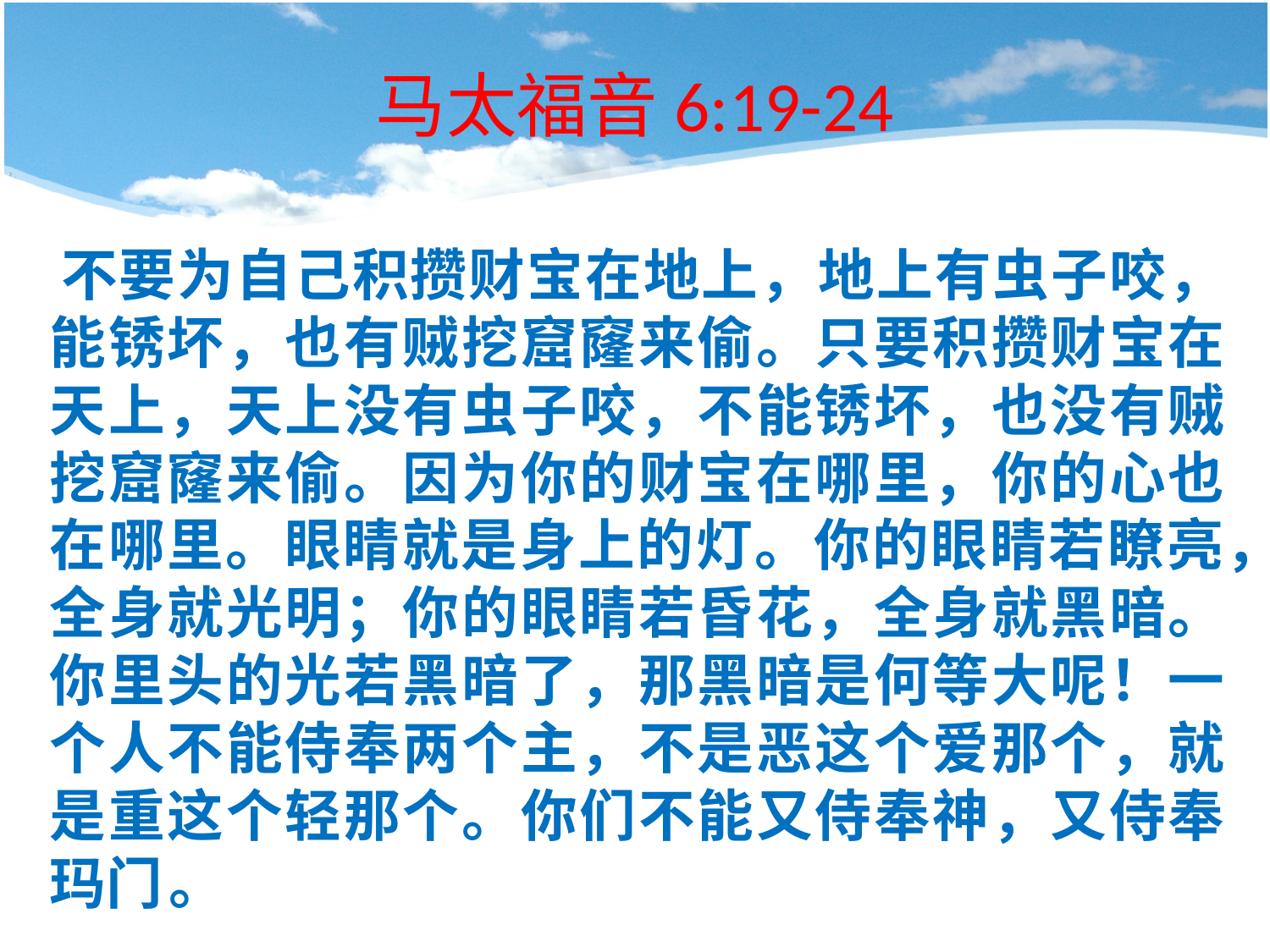

# 马太福音6:19-24
   不要为自己积攒财宝在地上，地上有虫子咬，能锈坏，也有贼挖窟窿来偷。只要积攒财宝在天上，天上没有虫子咬，不能锈坏，也没有贼挖窟窿来偷。因为你的财宝在哪里，你的心也在哪里。眼睛就是身上的灯。你的眼睛若瞭亮，全身就光明；你的眼睛若昏花，全身就黑暗。你里头的光若黑暗了，那黑暗是何等大呢！一个人不能侍奉两个主，不是恶这个爱那个，就是重这个轻那个。你们不能又侍奉神，又侍奉玛门 。